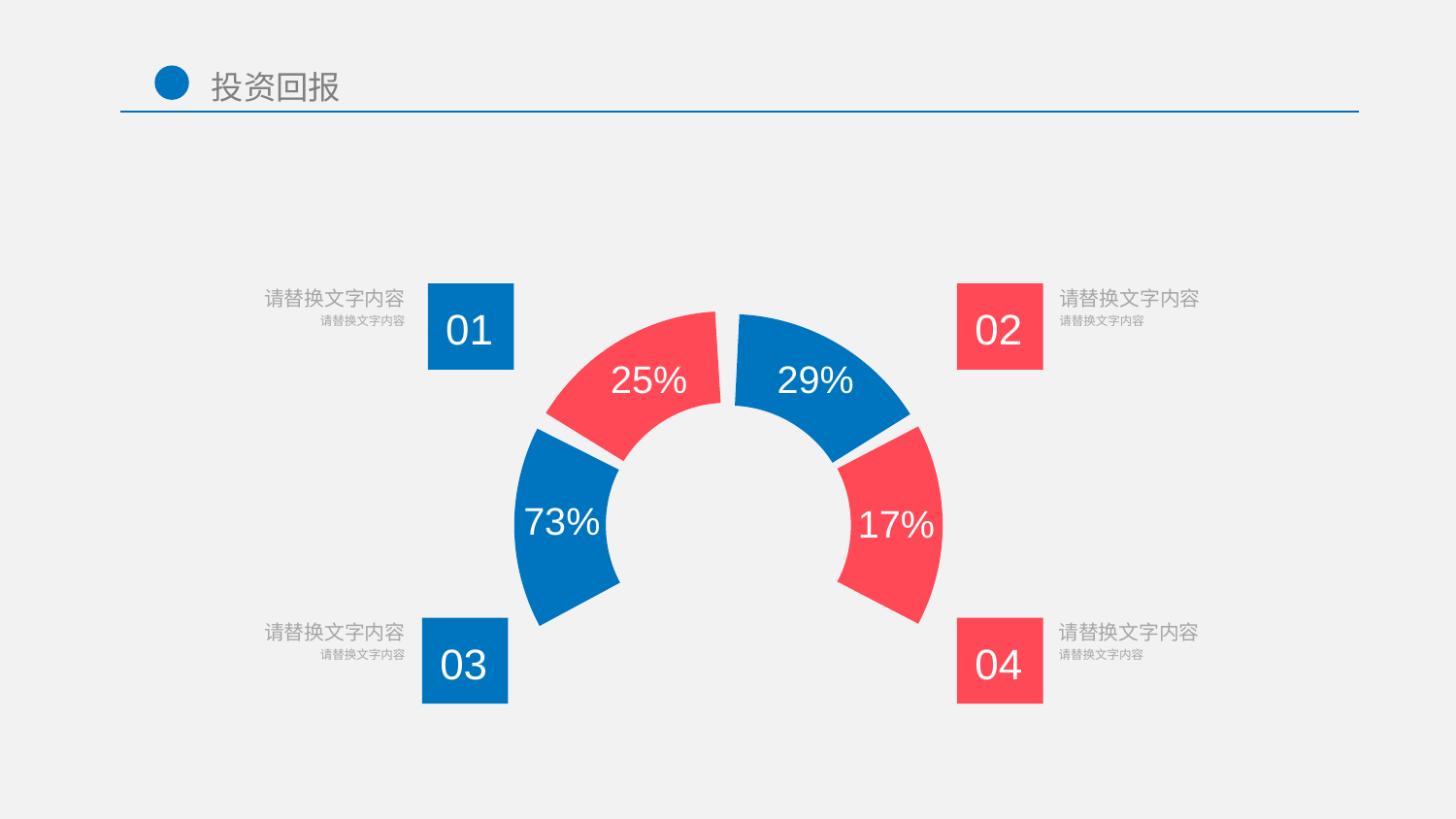

请替换文字内容
请替换文字内容

01
02
请替换文字内容
请替换文字内容

25%
29%

73%
17%
请替换文字内容
请替换文字内容

03
04
请替换文字内容
请替换文字内容